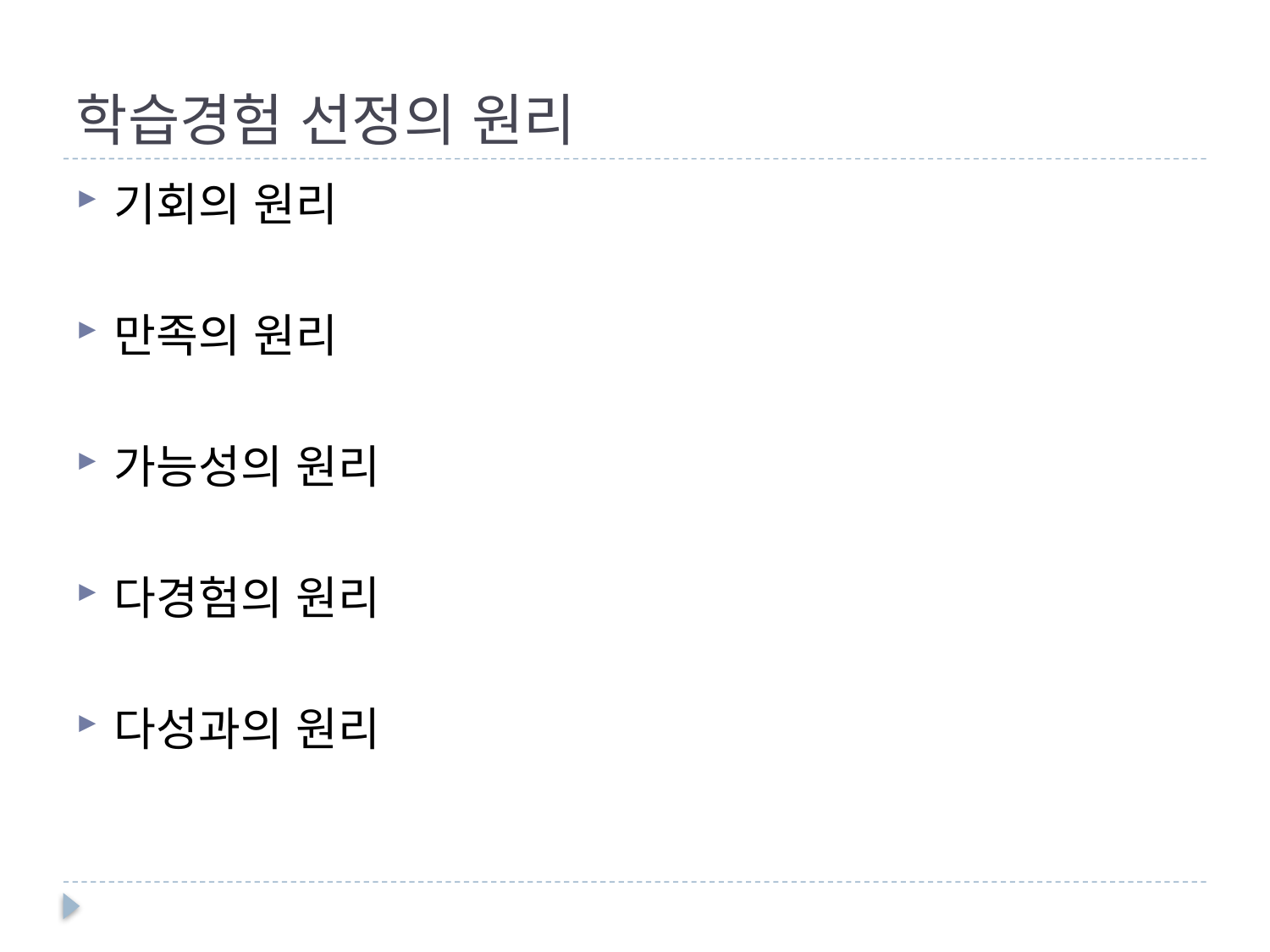

# 학습경험 선정의 원리
기회의 원리

만족의 원리

가능성의 원리

다경험의 원리

다성과의 원리